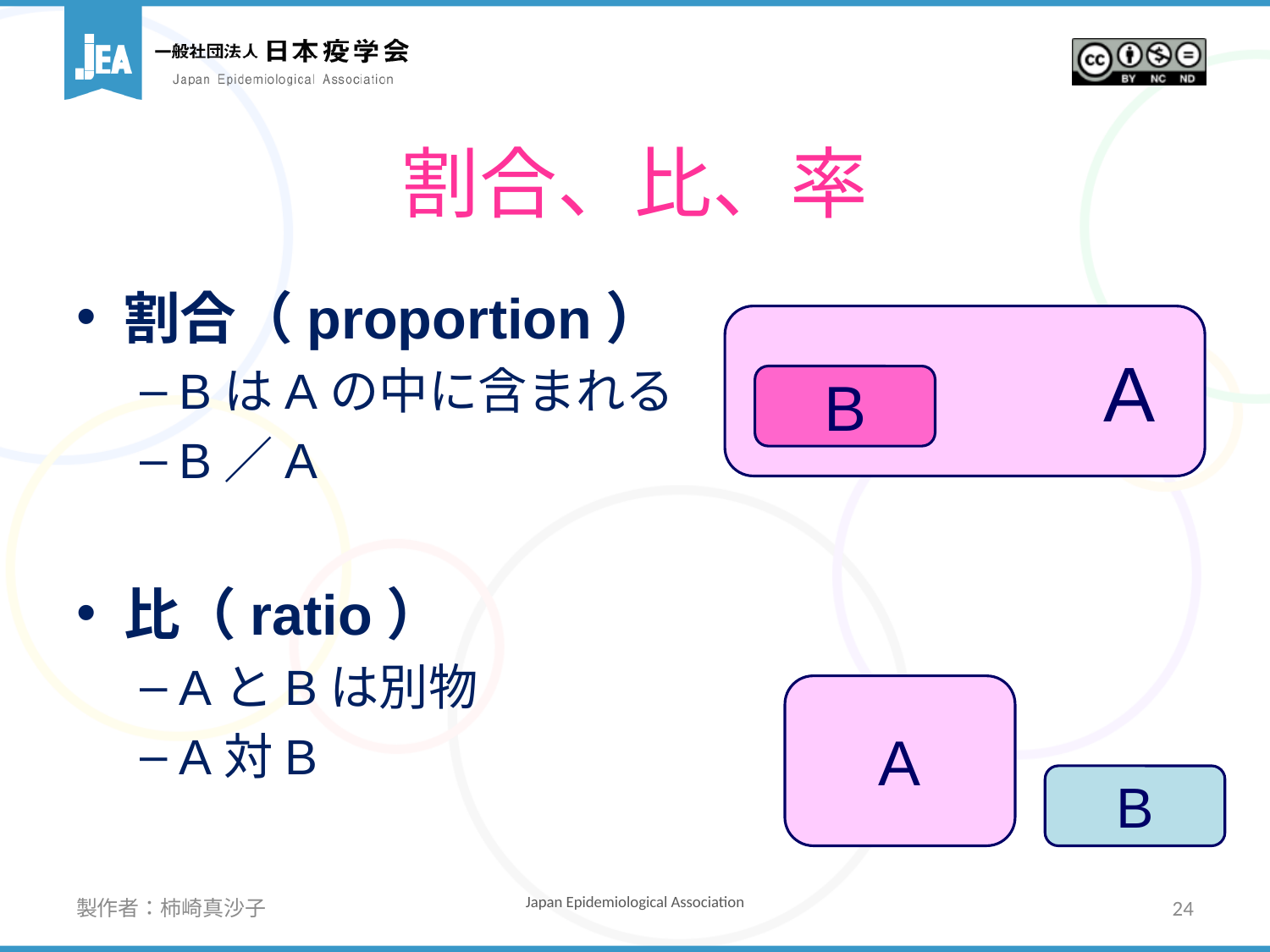

# 割合、比、率
割合（proportion）
BはAの中に含まれる
B／A

比（ratio）
AとBは別物
A対B

　　　　A
B
A
B
製作者：柿崎真沙子
24